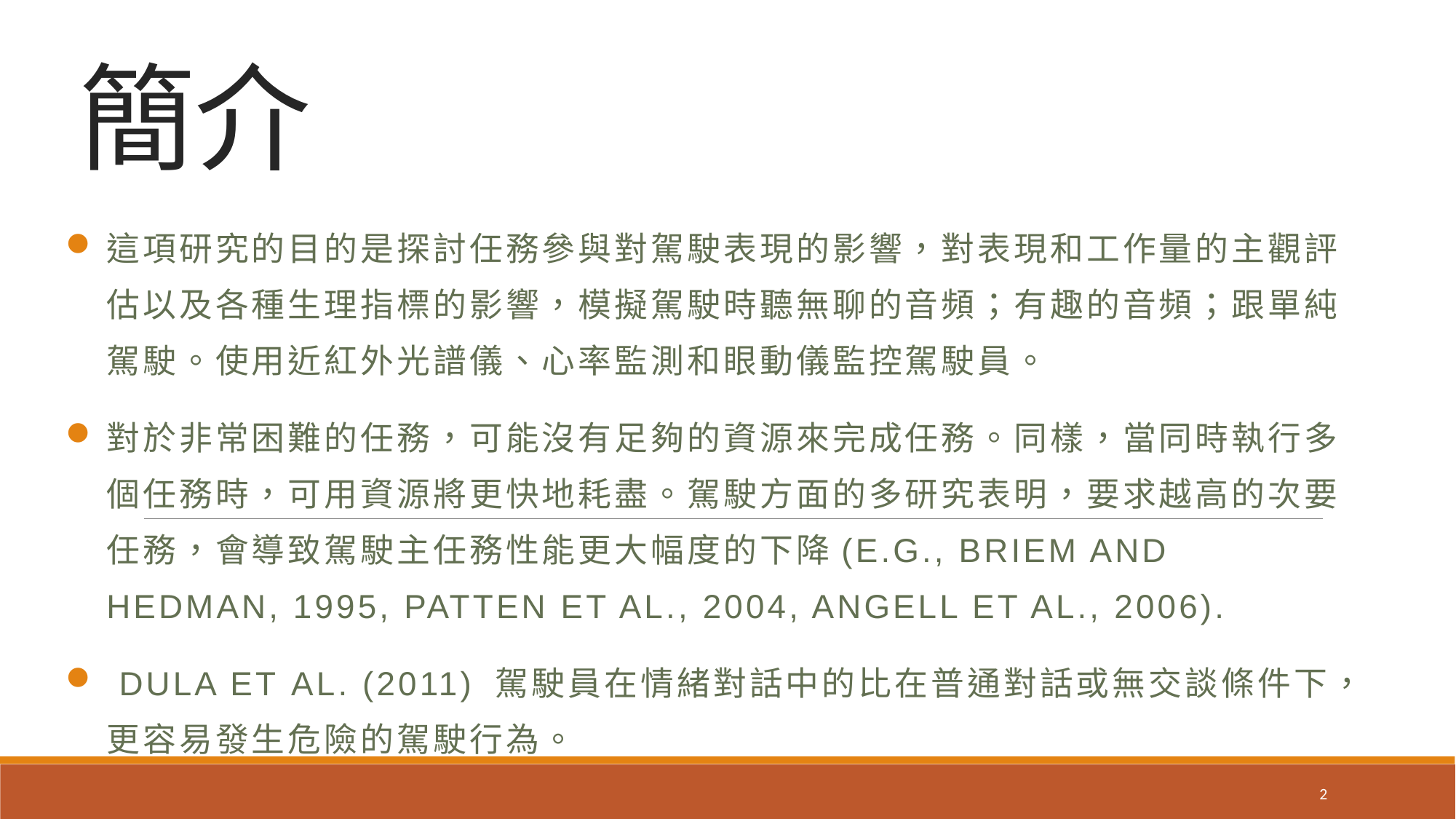

# 簡介
這項研究的目的是探討任務參與對駕駛表現的影響，對表現和工作量的主觀評估以及各種生理指標的影響，模擬駕駛時聽無聊的音頻；有趣的音頻；跟單純駕駛。使用近紅外光譜儀、心率監測和眼動儀監控駕駛員。
對於非常困難的任務，可能沒有足夠的資源來完成任務。同樣，當同時執行多個任務時，可用資源將更快地耗盡。駕駛方面的多研究表明，要求越高的次要任務，會導致駕駛主任務性能更大幅度的下降(e.g., Briem and Hedman, 1995, Patten et al., 2004, Angell et al., 2006).
 Dula et al. (2011) 駕駛員在情緒對話中的比在普通對話或無交談條件下，更容易發生危險的駕駛行為。

2